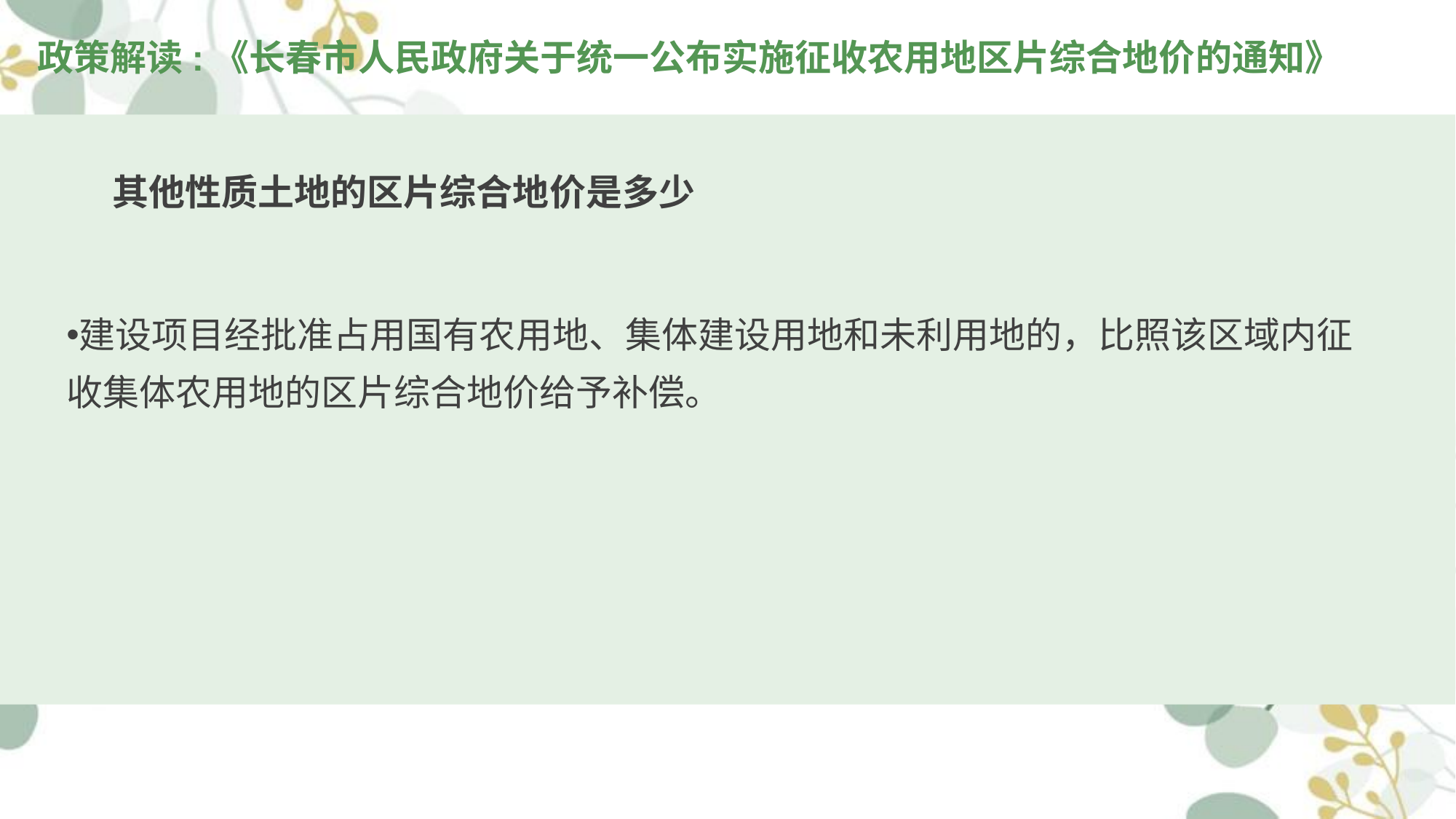

政策解读:《长春市人民政府关于统一公布实施征收农用地区片综合地价的通知》
# 其他性质土地的区片综合地价是多少

建设项目经批准占用国有农用地、集体建设用地和未利用地的，比照该区域内征收集体农用地的区片综合地价给予补偿。